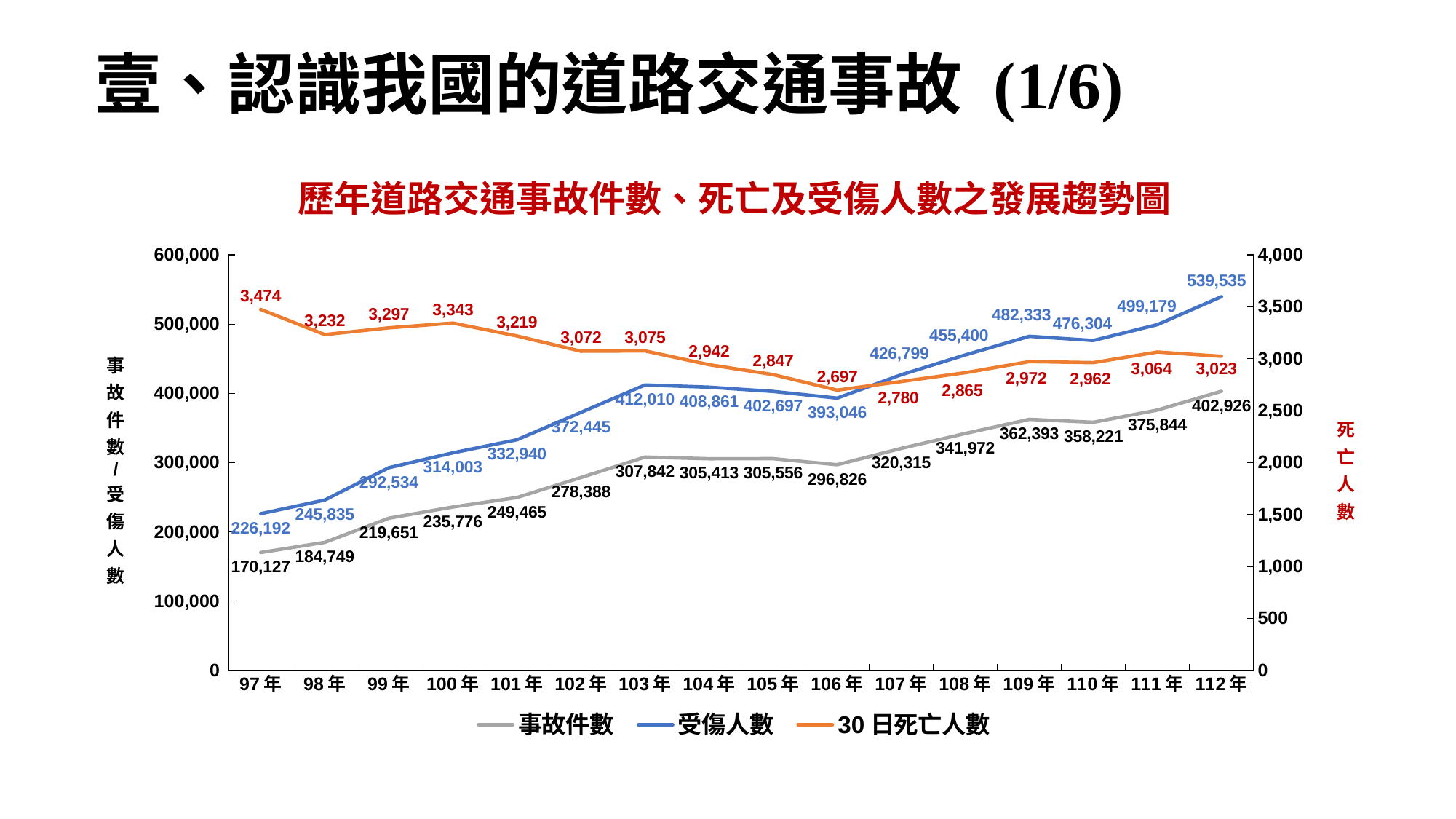

# 壹、認識我國的道路交通事故 (1/6)

### Chart: 歷年道路交通事故件數、死亡及受傷人數之發展趨勢圖

| Category | 事故件數 | 受傷人數 | 30日死亡人數 |
|---|---|---|---|
| 97年 | 170127.0 | 226192.0 | 3474.0 |
| 98年 | 184749.0 | 245835.0 | 3232.0 |
| 99年 | 219651.0 | 292534.0 | 3297.0 |
| 100年 | 235776.0 | 314003.0 | 3343.0 |
| 101年 | 249465.0 | 332940.0 | 3219.0 |
| 102年 | 278388.0 | 372445.0 | 3072.0 |
| 103年 | 307842.0 | 412010.0 | 3075.0 |
| 104年 | 305413.0 | 408861.0 | 2942.0 |
| 105年 | 305556.0 | 402697.0 | 2847.0 |
| 106年 | 296826.0 | 393046.0 | 2697.0 |
| 107年 | 320315.0 | 426799.0 | 2780.0 |
| 108年 | 341972.0 | 455400.0 | 2865.0 |
| 109年 | 362393.0 | 482333.0 | 2972.0 |
| 110年 | 358221.0 | 476304.0 | 2962.0 |
| 111年 | 375844.0 | 499179.0 | 3064.0 |
| 112年 | 402926.0 | 539535.0 | 3023.0 |